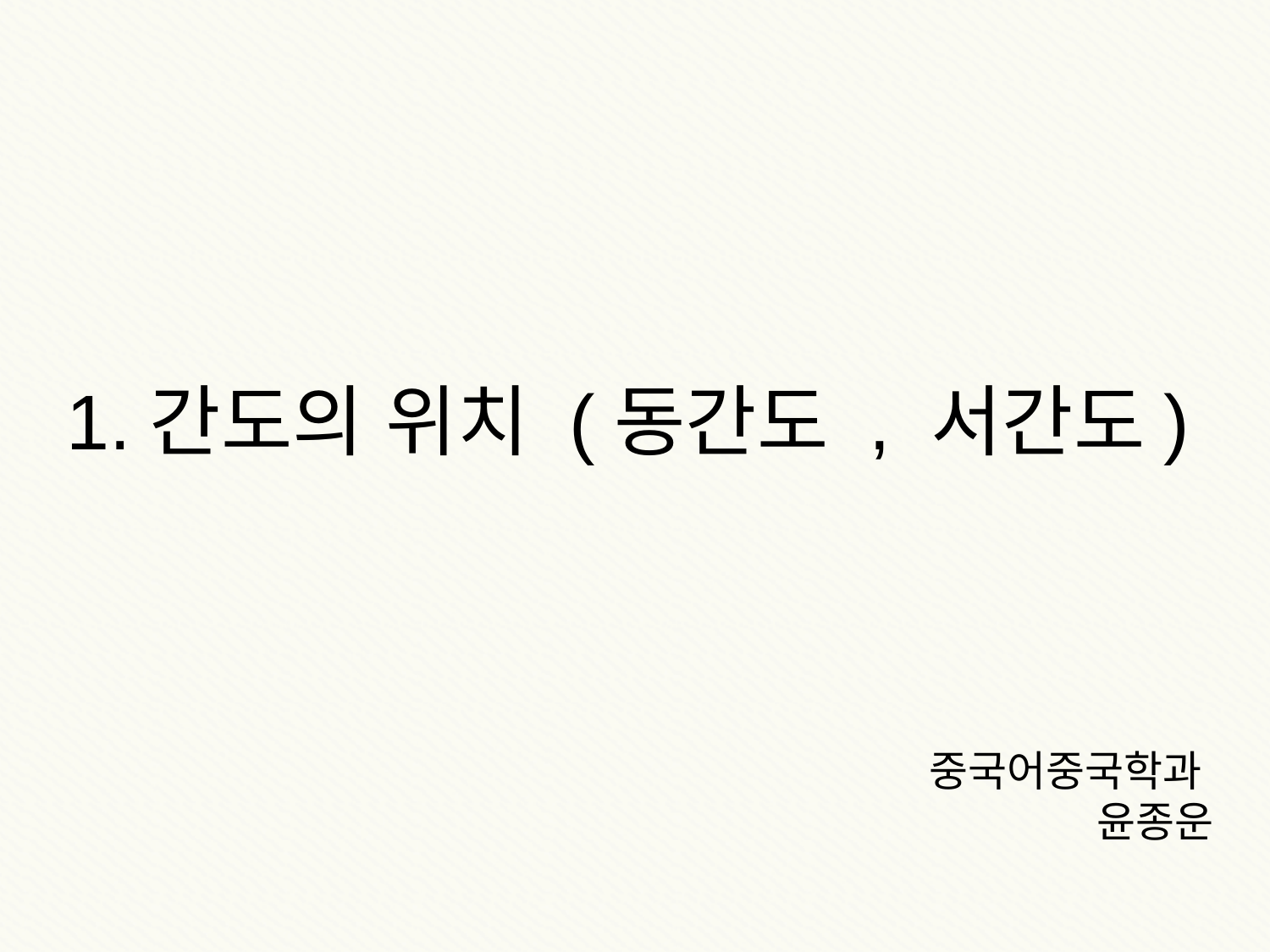

1.간도의 위치 (동간도 , 서간도)

                       중국어중국학과
윤종운